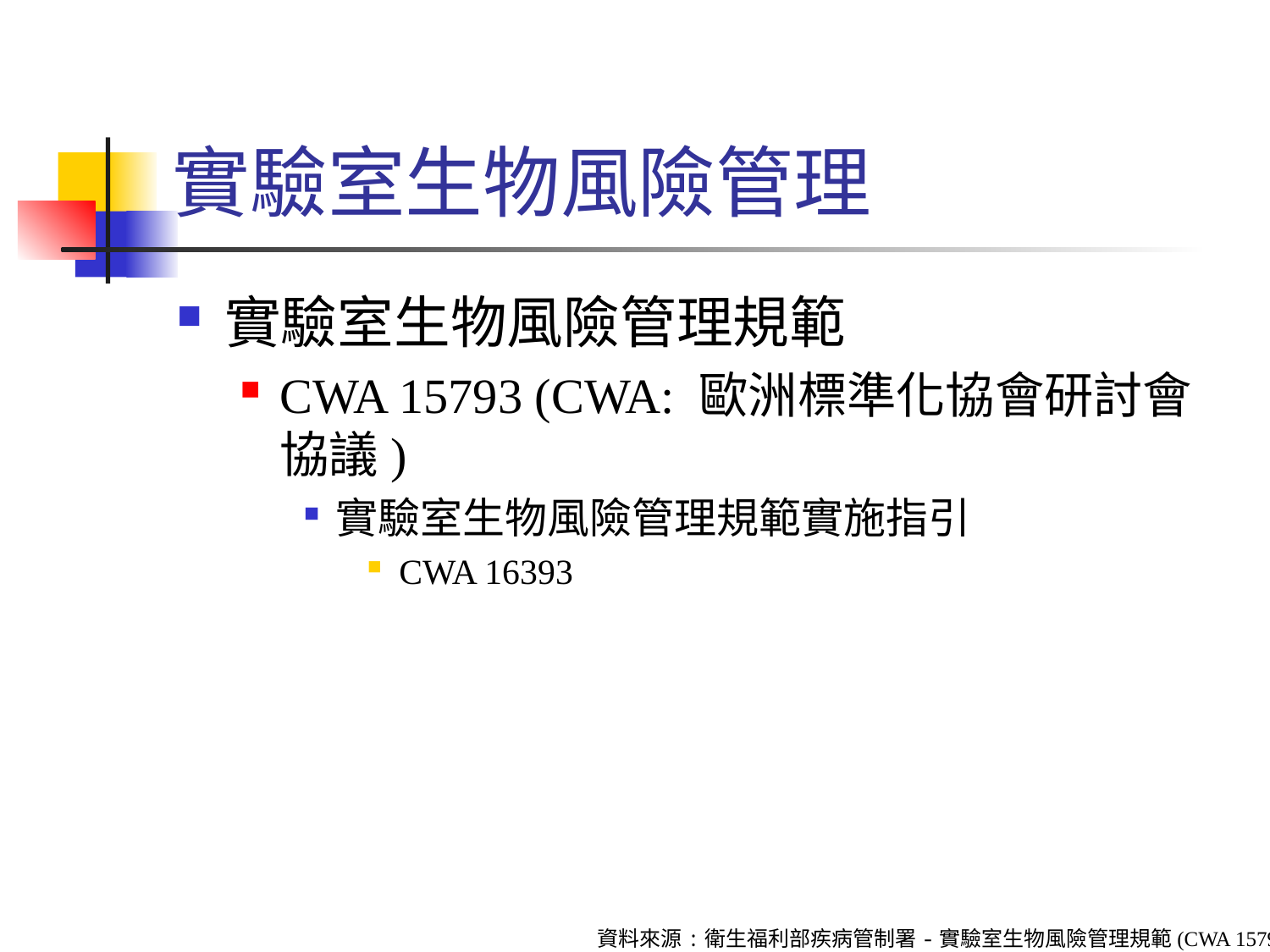

# 實驗室生物風險管理
實驗室生物風險管理規範
CWA 15793 (CWA: 歐洲標準化協會研討會協議)
實驗室生物風險管理規範實施指引
CWA 16393
資料來源:衛生福利部疾病管制署-實驗室生物風險管理規範(CWA 15793)